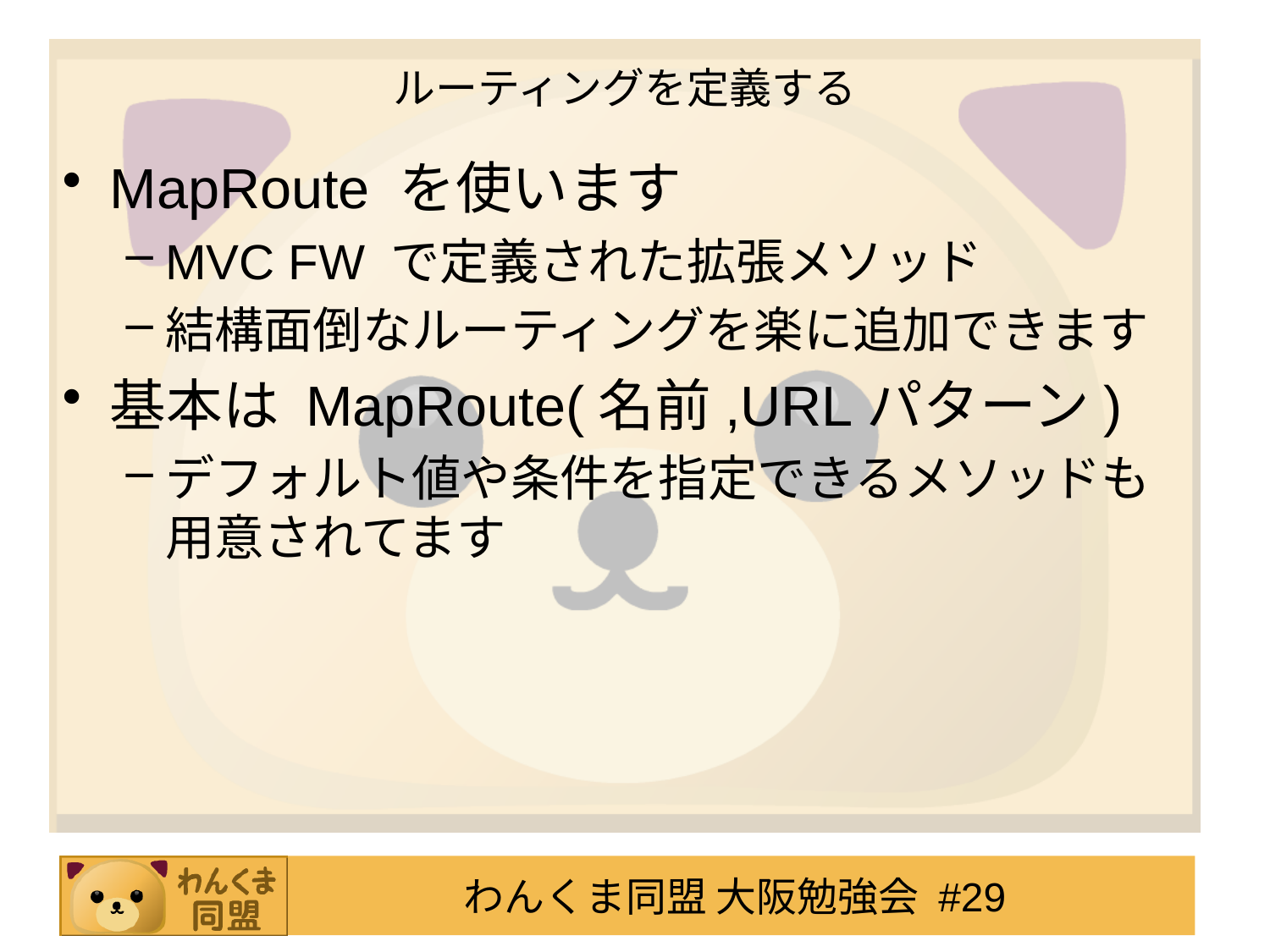

# ルーティングを定義する
MapRoute を使います
MVC FW で定義された拡張メソッド
結構面倒なルーティングを楽に追加できます
基本は MapRoute(名前,URLパターン)
デフォルト値や条件を指定できるメソッドも用意されてます